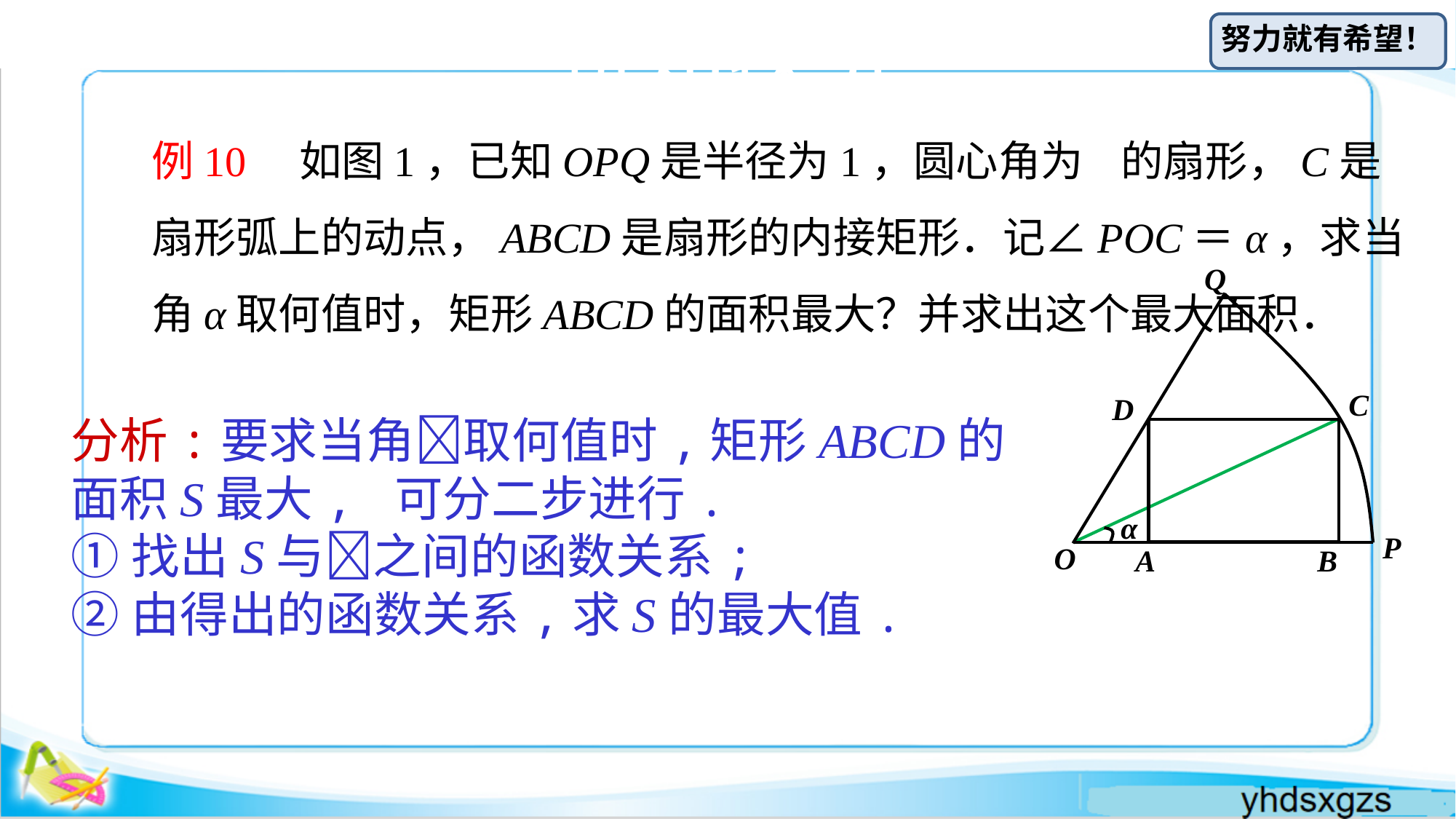

# 新知探究

例10　如图1，已知OPQ是半径为1，圆心角为    的扇形，C是扇形弧上的动点，ABCD是扇形的内接矩形．记∠POC＝α，求当角α取何值时，矩形ABCD的面积最大？并求出这个最大面积．
Q

C
D

 α
P

O
A
B
分析:要求当角α取何值时,矩形ABCD的面积S最大, 可分二步进行.
①找出S与α之间的函数关系;
②由得出的函数关系,求S的最大值.